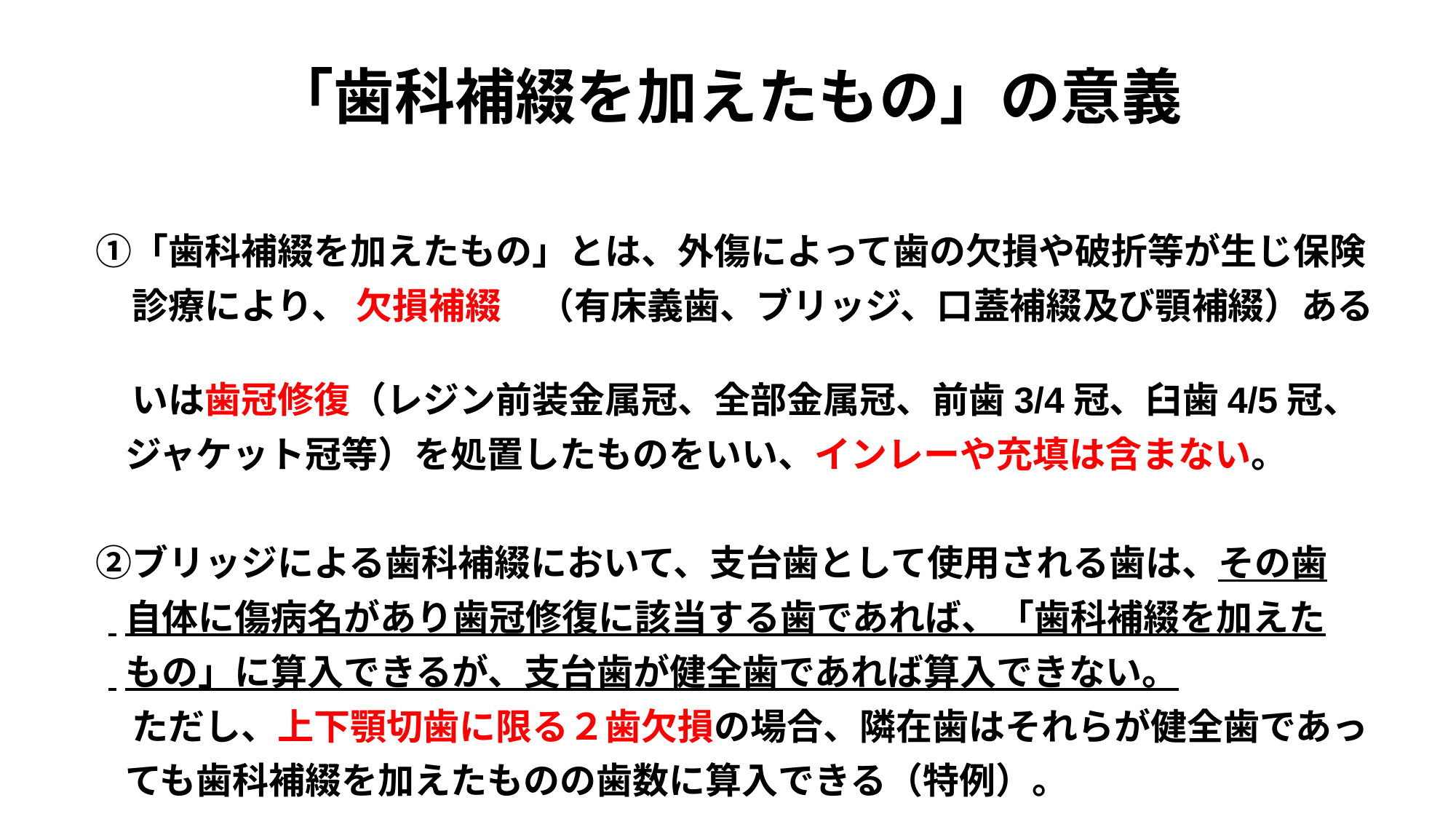

# 「歯科補綴を加えたもの」の意義

　①「歯科補綴を加えたもの」とは、外傷によって歯の欠損や破折等が生じ保険
　　診療により、 欠損補綴　（有床義歯、ブリッジ、口蓋補綴及び顎補綴）ある
　　いは歯冠修復（レジン前装金属冠、全部金属冠、前歯3/4冠、臼歯4/5冠、
       ジャケット冠等）を処置したものをいい、インレーや充填は含まない。

　②ブリッジによる歯科補綴において、支台歯として使用される歯は、その歯
       自体に傷病名があり歯冠修復に該当する歯であれば、「歯科補綴を加えた
       もの」に算入できるが、支台歯が健全歯であれば算入できない。
　　ただし、上下顎切歯に限る２歯欠損の場合、隣在歯はそれらが健全歯であっ
       ても歯科補綴を加えたものの歯数に算入できる（特例）。